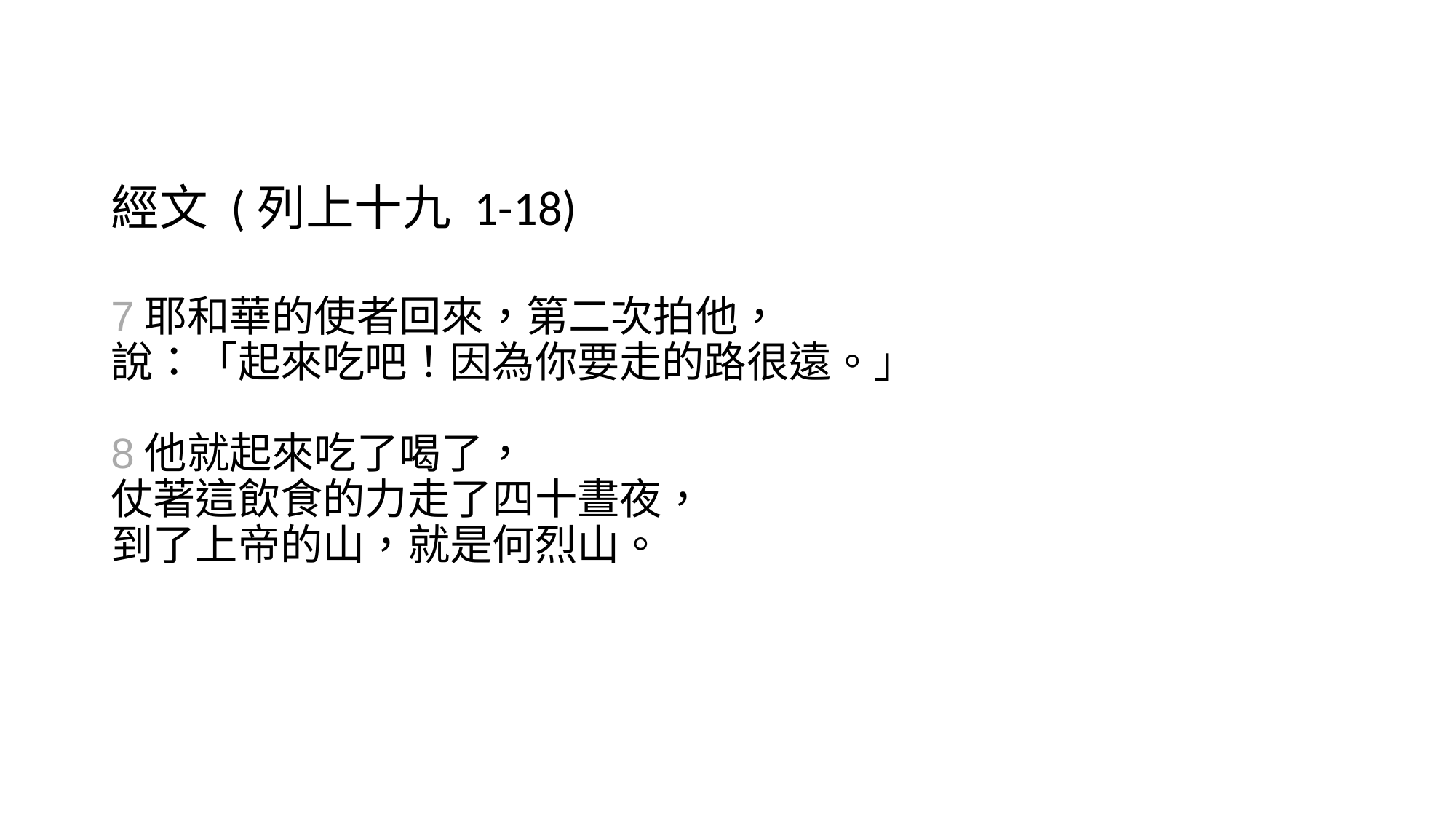

# 經文 (列上十九 1-18) 7耶和華的使者回來，第二次拍他， 說：「起來吃吧！因為你要走的路很遠。」 8他就起來吃了喝了， 仗著這飲食的力走了四十晝夜， 到了上帝的山，就是何烈山。